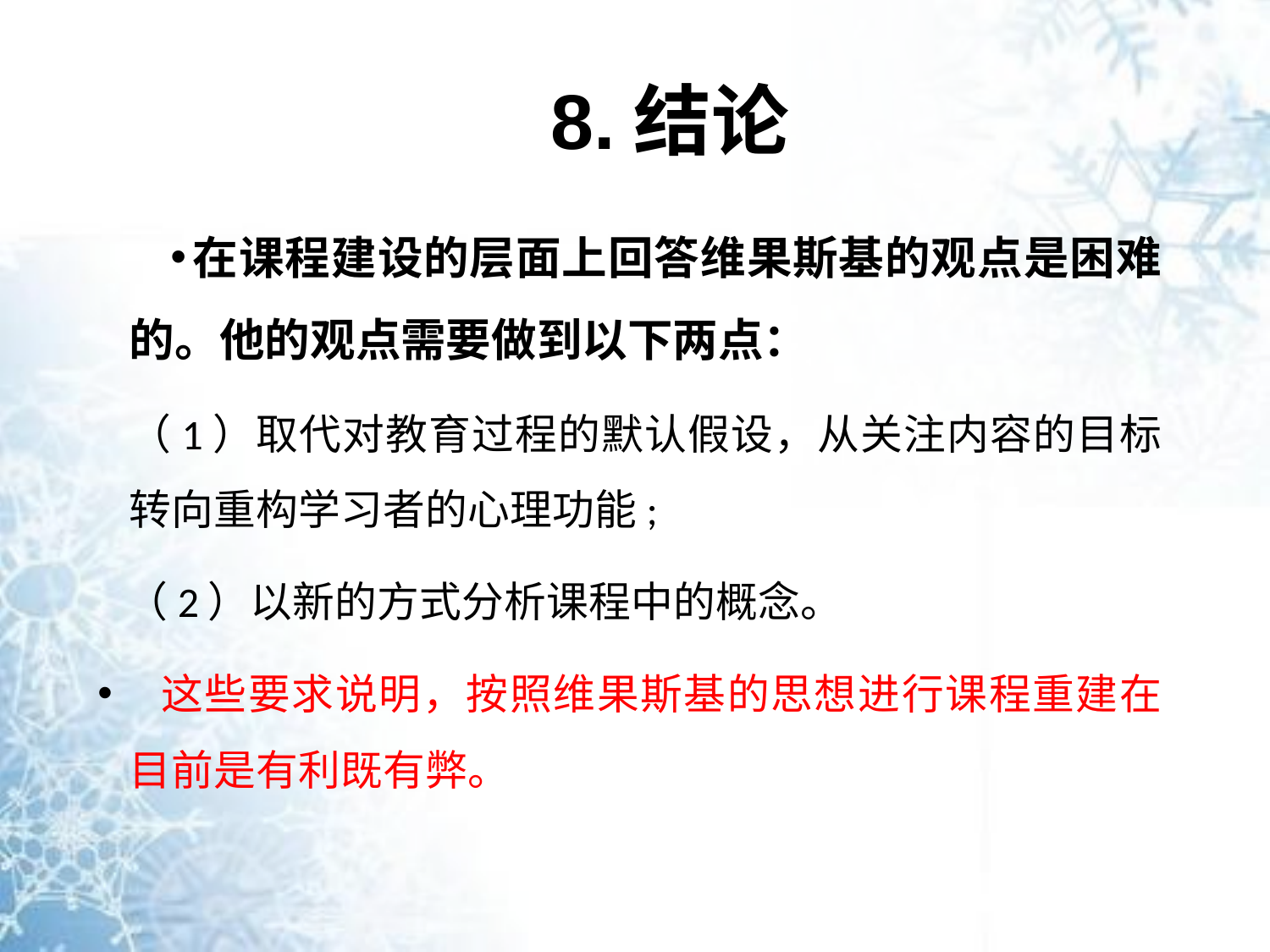

8.结论
在课程建设的层面上回答维果斯基的观点是困难的。他的观点需要做到以下两点：
（1）取代对教育过程的默认假设，从关注内容的目标转向重构学习者的心理功能;
  （2）以新的方式分析课程中的概念。
  这些要求说明，按照维果斯基的思想进行课程重建在目前是有利既有弊。